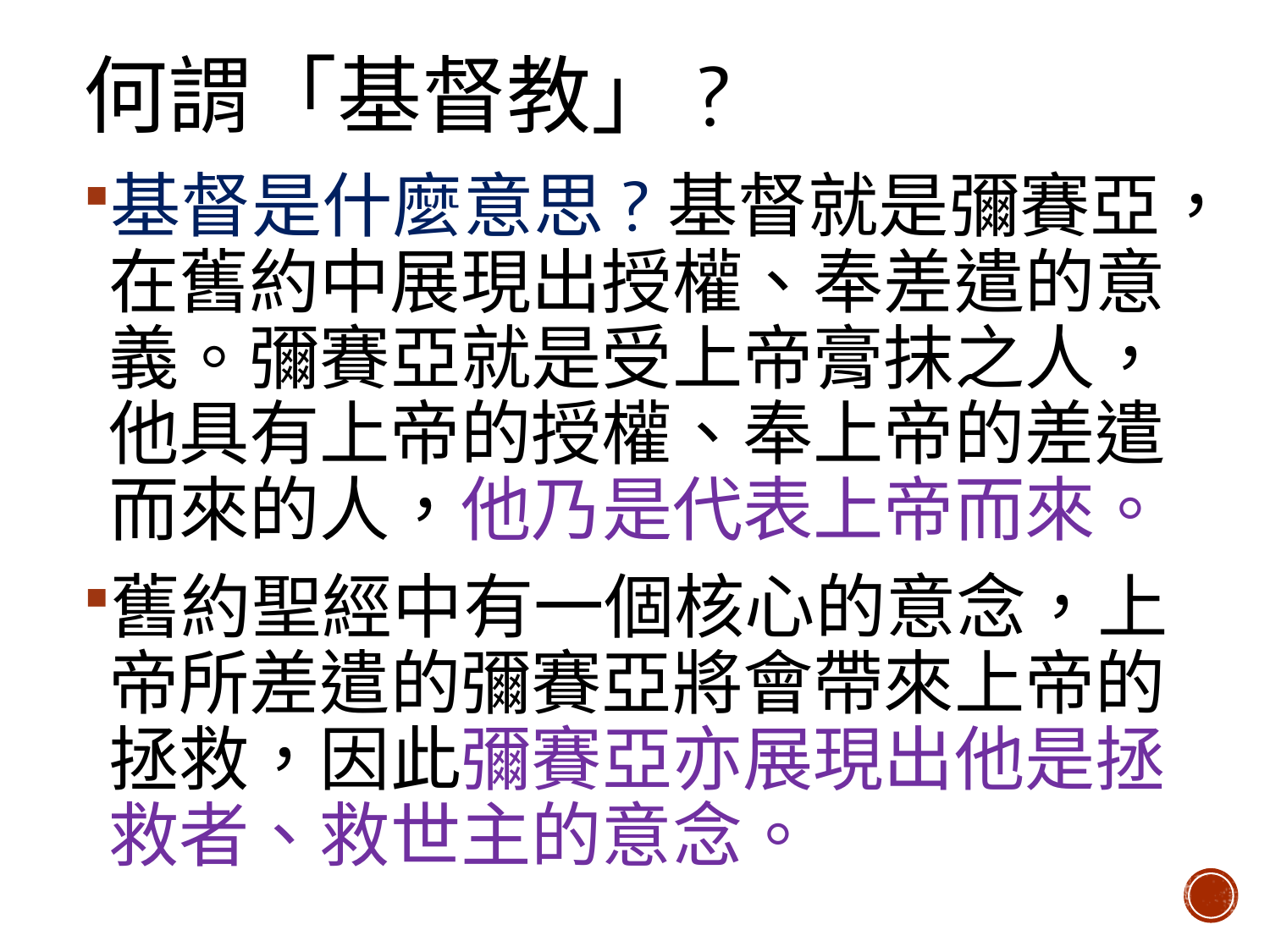

# 何謂「基督教」?
基督是什麼意思?基督就是彌賽亞，在舊約中展現出授權、奉差遣的意義。彌賽亞就是受上帝膏抹之人，他具有上帝的授權、奉上帝的差遣而來的人，他乃是代表上帝而來。
舊約聖經中有一個核心的意念，上帝所差遣的彌賽亞將會帶來上帝的拯救，因此彌賽亞亦展現出他是拯救者、救世主的意念。